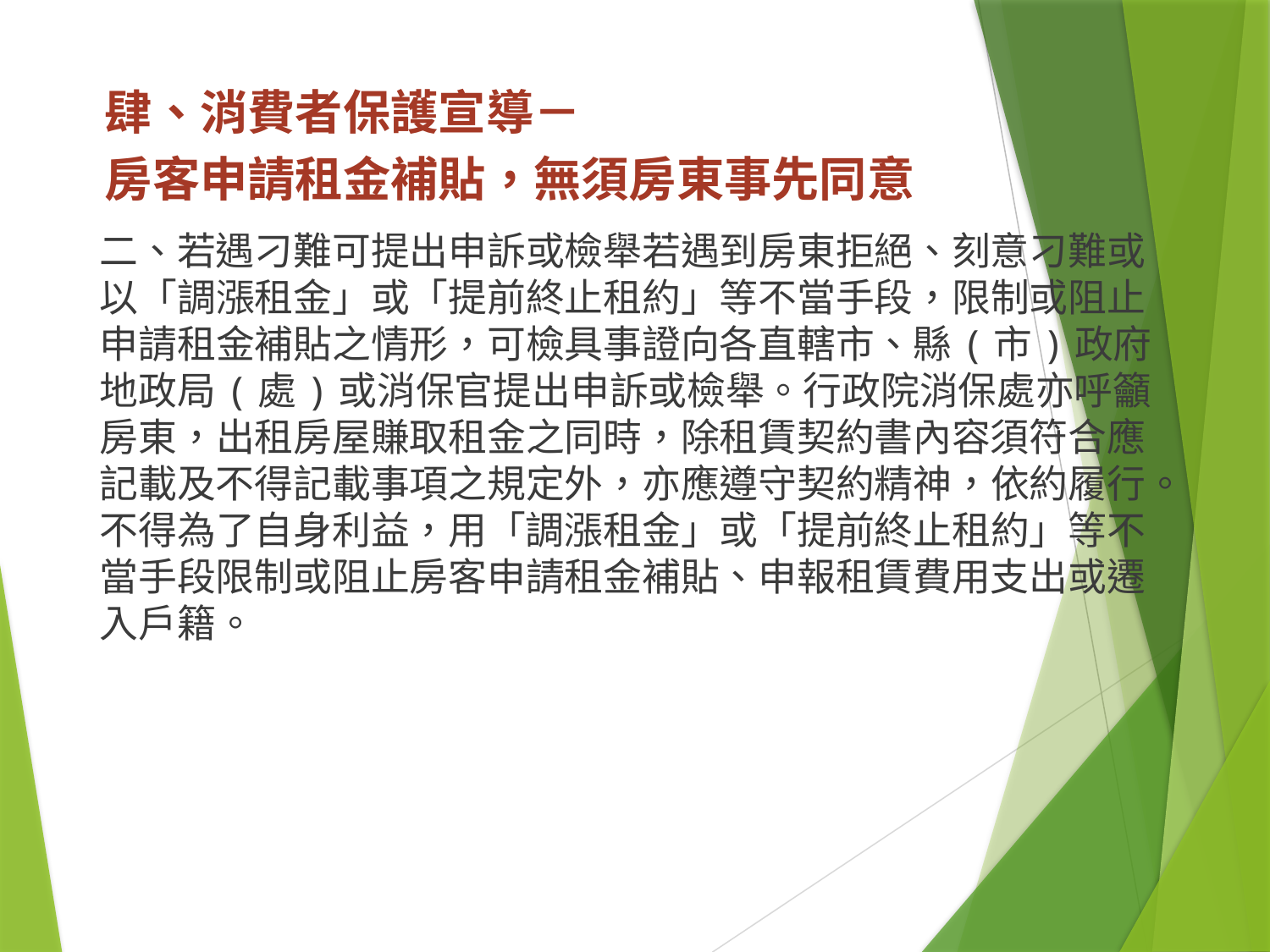

肆、消費者保護宣導－
房客申請租金補貼，無須房東事先同意
二、若遇刁難可提出申訴或檢舉若遇到房東拒絕、刻意刁難或以「調漲租金」或「提前終止租約」等不當手段，限制或阻止申請租金補貼之情形，可檢具事證向各直轄市、縣(市)政府地政局(處)或消保官提出申訴或檢舉。行政院消保處亦呼籲房東，出租房屋賺取租金之同時，除租賃契約書內容須符合應記載及不得記載事項之規定外，亦應遵守契約精神，依約履行。不得為了自身利益，用「調漲租金」或「提前終止租約」等不當手段限制或阻止房客申請租金補貼、申報租賃費用支出或遷入戶籍。